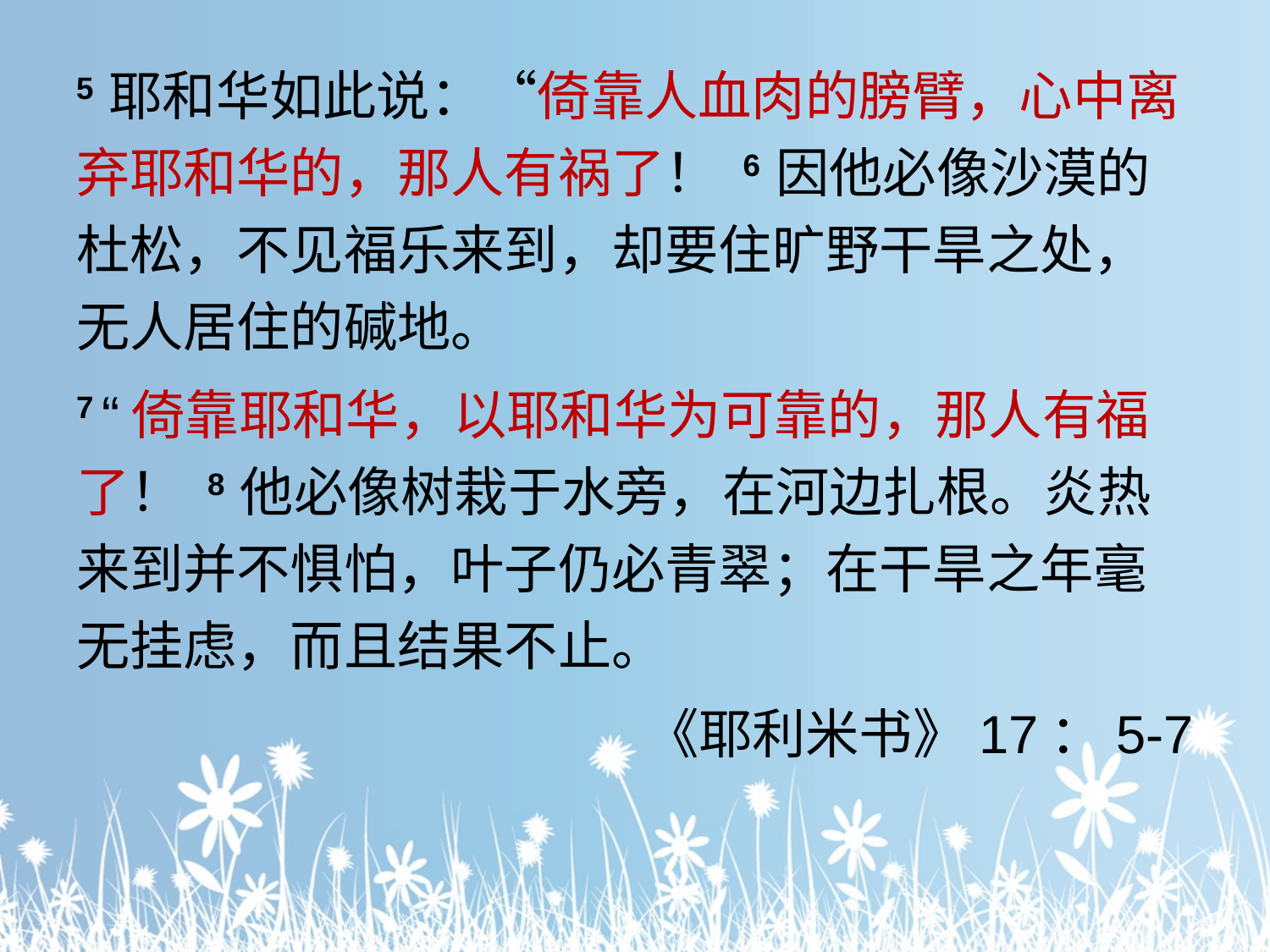

5 耶和华如此说：“倚靠人血肉的膀臂，心中离弃耶和华的，那人有祸了！ 6 因他必像沙漠的杜松，不见福乐来到，却要住旷野干旱之处，无人居住的碱地。
7 “倚靠耶和华，以耶和华为可靠的，那人有福了！ 8 他必像树栽于水旁，在河边扎根。炎热来到并不惧怕，叶子仍必青翠；在干旱之年毫无挂虑，而且结果不止。
《耶利米书》17：5-7